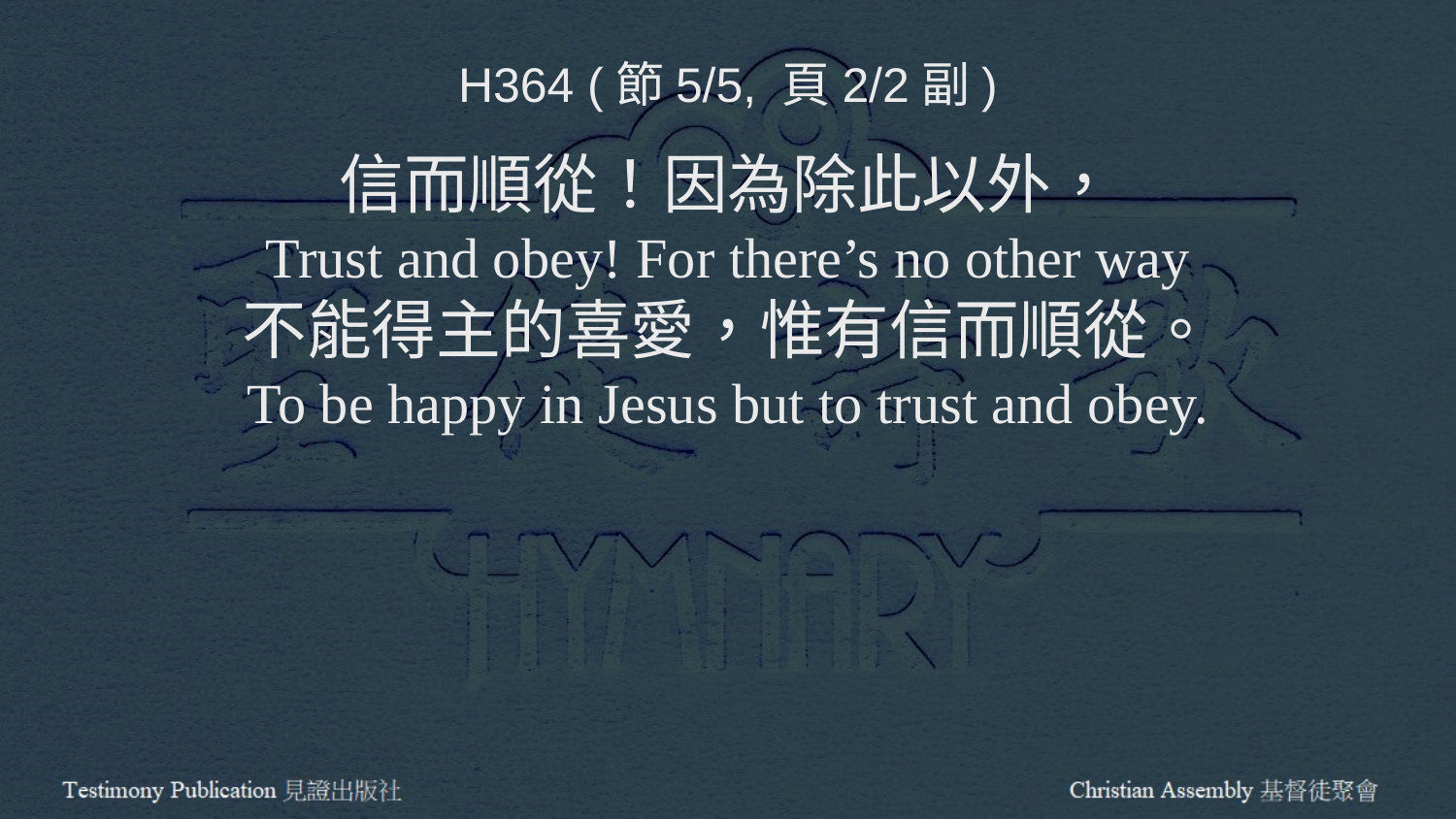

H364 (節5/5, 頁2/2副)

信而順從！因為除此以外，
Trust and obey! For there’s no other way
不能得主的喜愛，惟有信而順從。
To be happy in Jesus but to trust and obey.